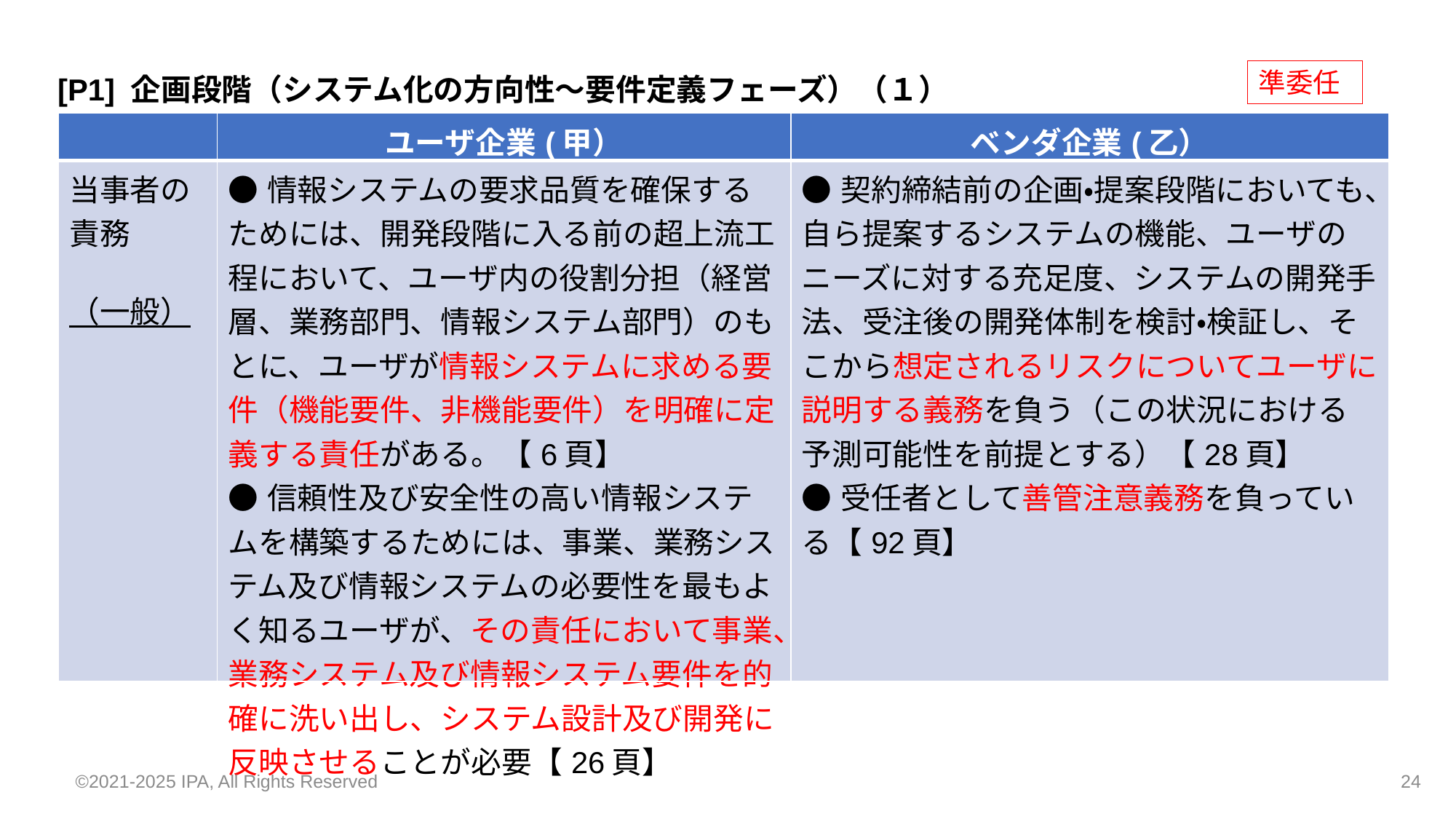

準委任
[P1] 企画段階（システム化の方向性～要件定義フェーズ）（１）
|  | ユーザ企業(甲） | ベンダ企業(乙） |
| --- | --- | --- |
| 当事者の責務 （一般） | ●情報システムの要求品質を確保するためには、開発段階に入る前の超上流工程において、ユーザ内の役割分担（経営層、業務部門、情報システム部門）のもとに、ユーザが情報システムに求める要件（機能要件、非機能要件）を明確に定義する責任がある。【6頁】 ●信頼性及び安全性の高い情報システムを構築するためには、事業、業務システム及び情報システムの必要性を最もよく知るユーザが、その責任において事業、業務システム及び情報システム要件を的確に洗い出し、システム設計及び開発に反映させることが必要【26頁】 | ●契約締結前の企画・提案段階においても、自ら提案するシステムの機能、ユーザのニーズに対する充足度、システムの開発手法、受注後の開発体制を検討・検証し、そこから想定されるリスクについてユーザに説明する義務を負う（この状況における予測可能性を前提とする）【28頁】 ●受任者として善管注意義務を負っている【92頁】 |
©2021-2025 IPA, All Rights Reserved
24